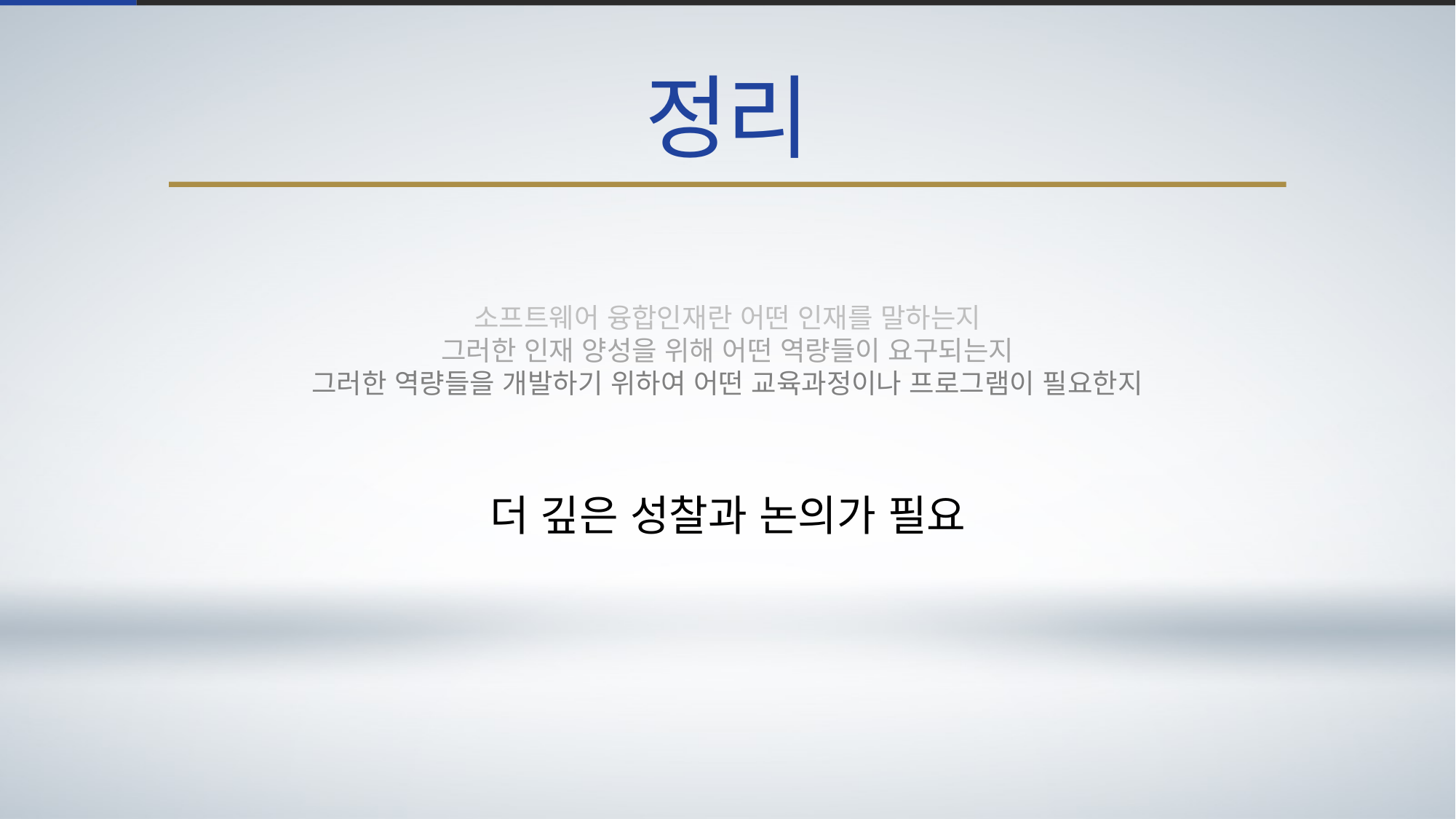

정리

소프트웨어 융합인재란 어떤 인재를 말하는지
그러한 인재 양성을 위해 어떤 역량들이 요구되는지
그러한 역량들을 개발하기 위하여 어떤 교육과정이나 프로그램이 필요한지
더 깊은 성찰과 논의가 필요